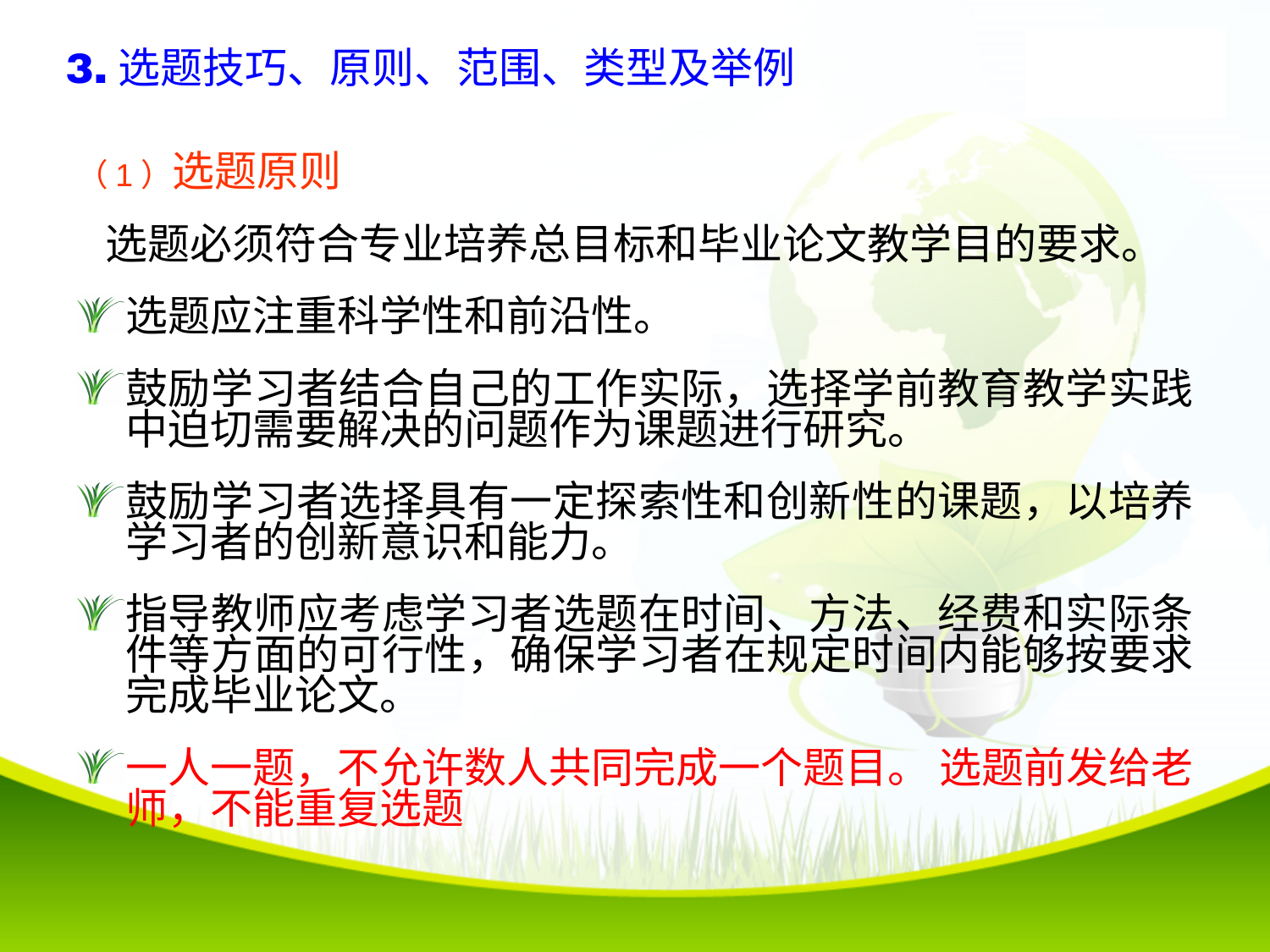

# 3.选题技巧、原则、范围、类型及举例
（1）选题原则
  选题必须符合专业培养总目标和毕业论文教学目的要求。
选题应注重科学性和前沿性。
鼓励学习者结合自己的工作实际，选择学前教育教学实践中迫切需要解决的问题作为课题进行研究。
鼓励学习者选择具有一定探索性和创新性的课题，以培养学习者的创新意识和能力。
指导教师应考虑学习者选题在时间、方法、经费和实际条件等方面的可行性，确保学习者在规定时间内能够按要求完成毕业论文。
一人一题，不允许数人共同完成一个题目。 选题前发给老师，不能重复选题